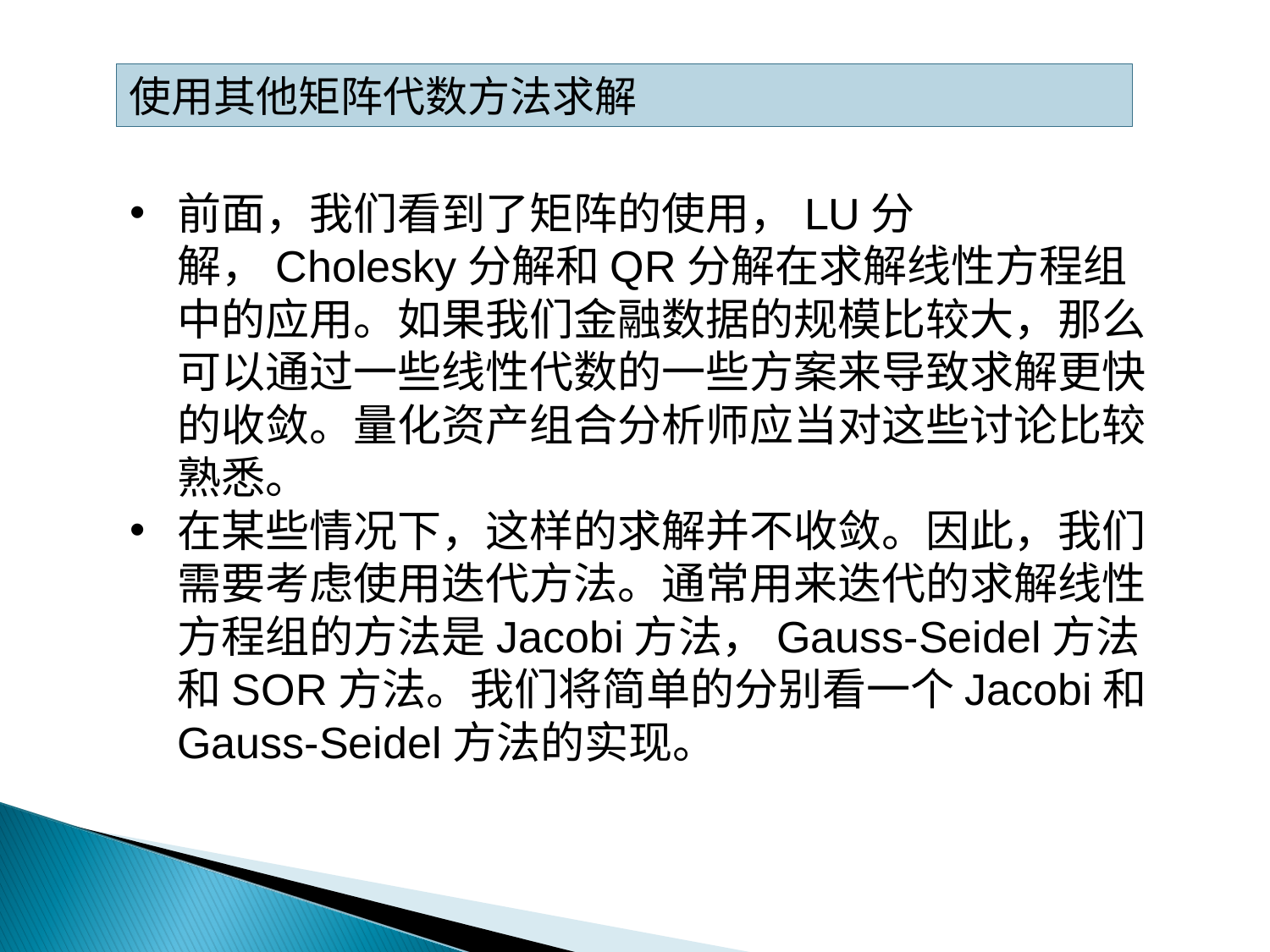

使用其他矩阵代数方法求解
前面，我们看到了矩阵的使用，LU分解，Cholesky分解和QR分解在求解线性方程组中的应用。如果我们金融数据的规模比较大，那么可以通过一些线性代数的一些方案来导致求解更快的收敛。量化资产组合分析师应当对这些讨论比较熟悉。
在某些情况下，这样的求解并不收敛。因此，我们需要考虑使用迭代方法。通常用来迭代的求解线性方程组的方法是Jacobi方法，Gauss-Seidel方法和SOR方法。我们将简单的分别看一个Jacobi和Gauss-Seidel方法的实现。